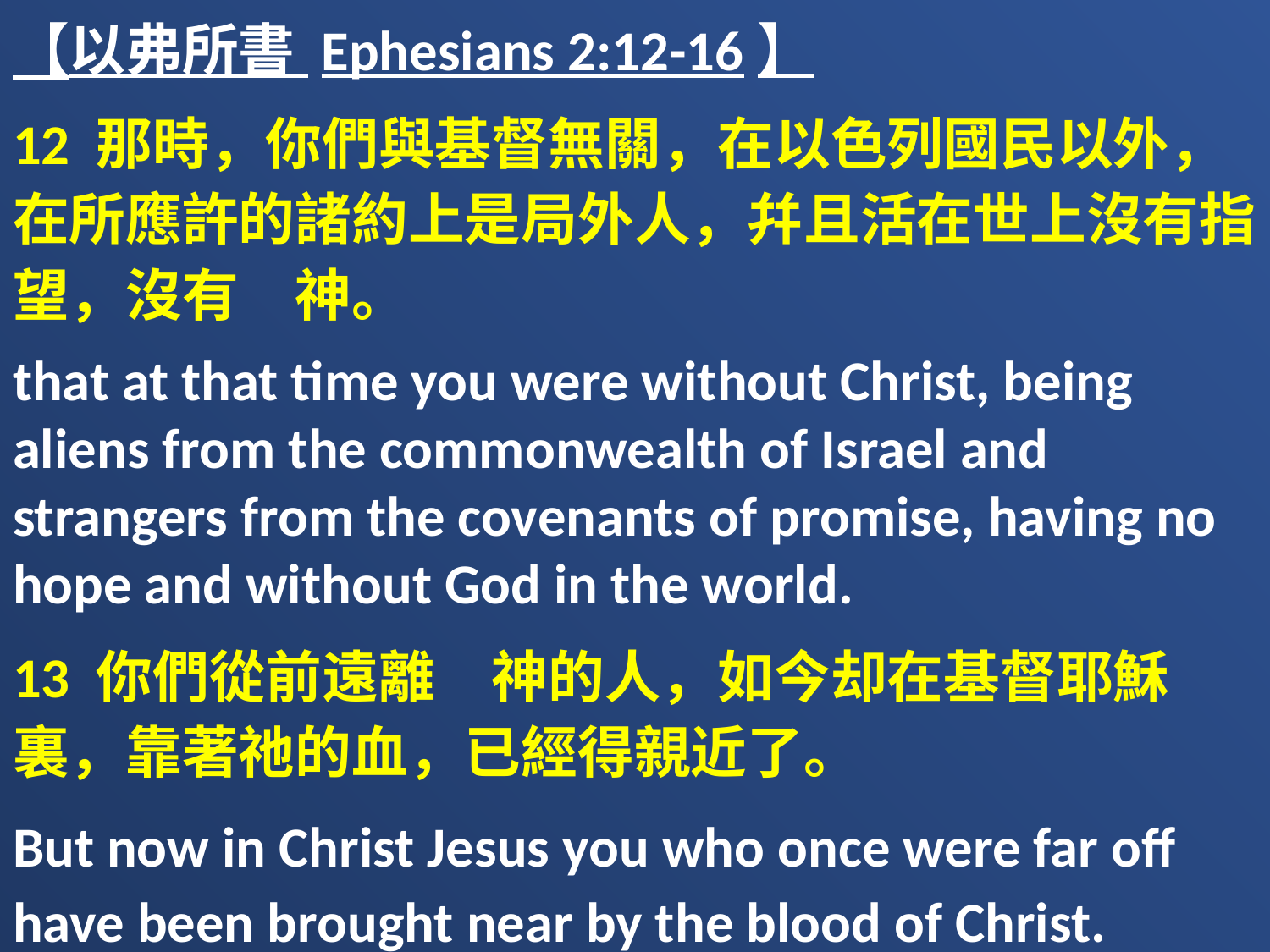

【以弗所書 Ephesians 2:12-16】
12 那時，你們與基督無關，在以色列國民以外，在所應許的諸約上是局外人，幷且活在世上沒有指望，沒有　神。
that at that time you were without Christ, being aliens from the commonwealth of Israel and strangers from the covenants of promise, having no hope and without God in the world.
13 你們從前遠離　神的人，如今却在基督耶穌裏，靠著祂的血，已經得親近了。
But now in Christ Jesus you who once were far off have been brought near by the blood of Christ.